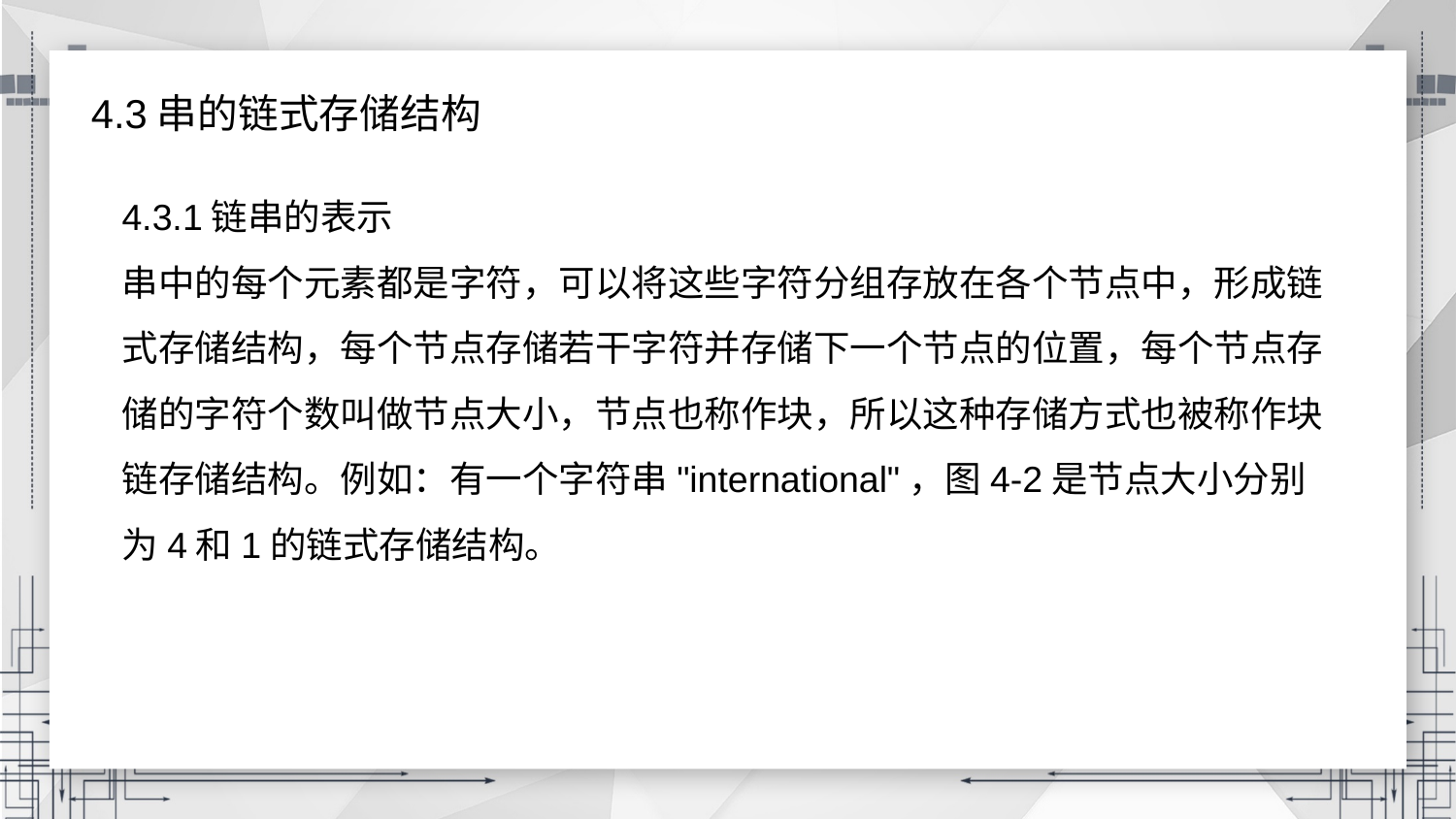

4.3串的链式存储结构
4.3.1链串的表示
串中的每个元素都是字符，可以将这些字符分组存放在各个节点中，形成链式存储结构，每个节点存储若干字符并存储下一个节点的位置，每个节点存储的字符个数叫做节点大小，节点也称作块，所以这种存储方式也被称作块链存储结构。例如：有一个字符串"international"，图4-2是节点大小分别为4和1的链式存储结构。